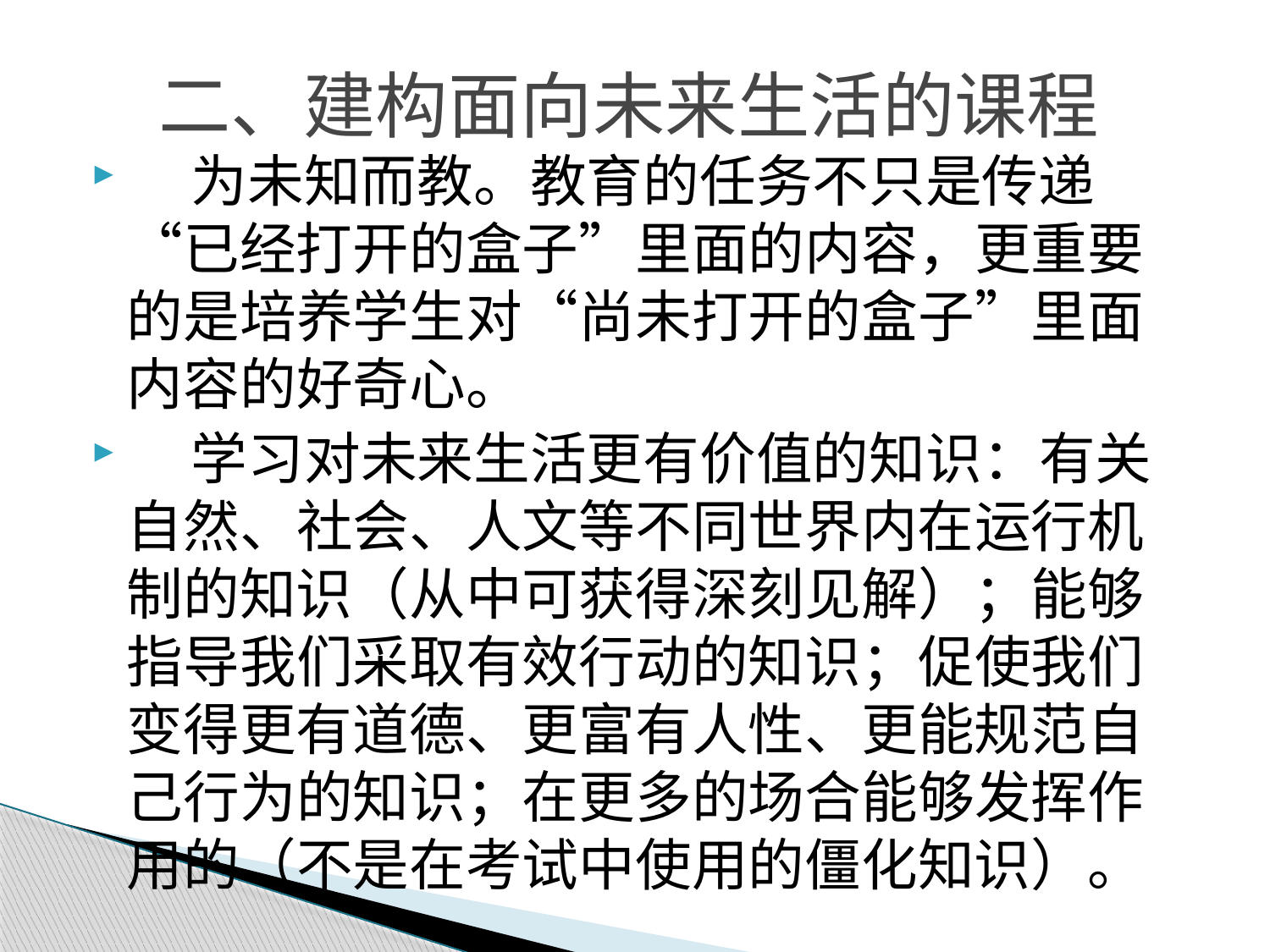

# 二、建构面向未来生活的课程
    为未知而教。教育的任务不只是传递“已经打开的盒子”里面的内容，更重要的是培养学生对“尚未打开的盒子”里面内容的好奇心。
    学习对未来生活更有价值的知识：有关自然、社会、人文等不同世界内在运行机制的知识（从中可获得深刻见解）；能够指导我们采取有效行动的知识；促使我们变得更有道德、更富有人性、更能规范自己行为的知识；在更多的场合能够发挥作用的（不是在考试中使用的僵化知识）。